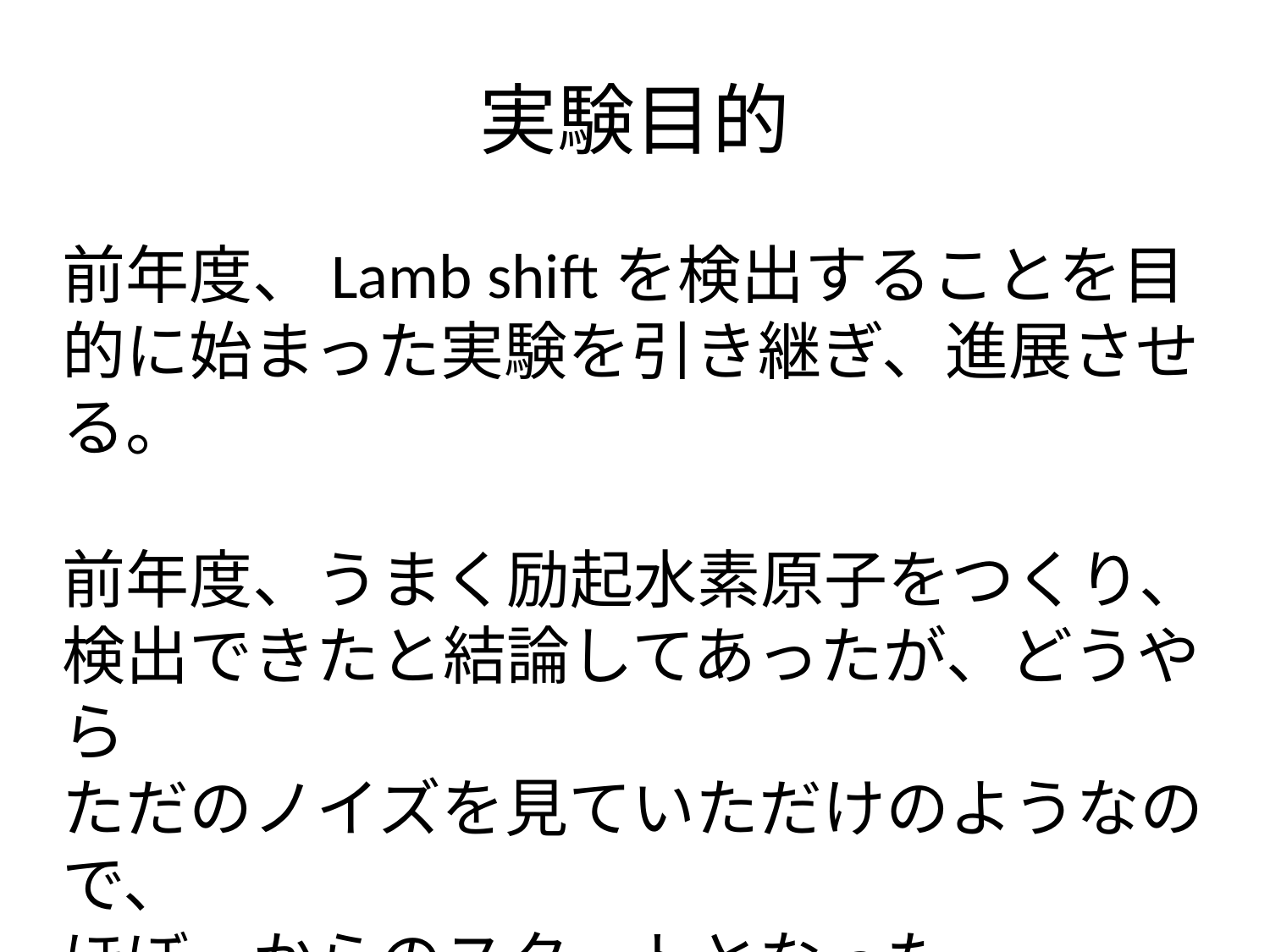

# 実験目的
前年度、Lamb shiftを検出することを目的に始まった実験を引き継ぎ、進展させる。

前年度、うまく励起水素原子をつくり、
検出できたと結論してあったが、どうやら
ただのノイズを見ていただけのようなので、
ほぼ一からのスタートとなった。